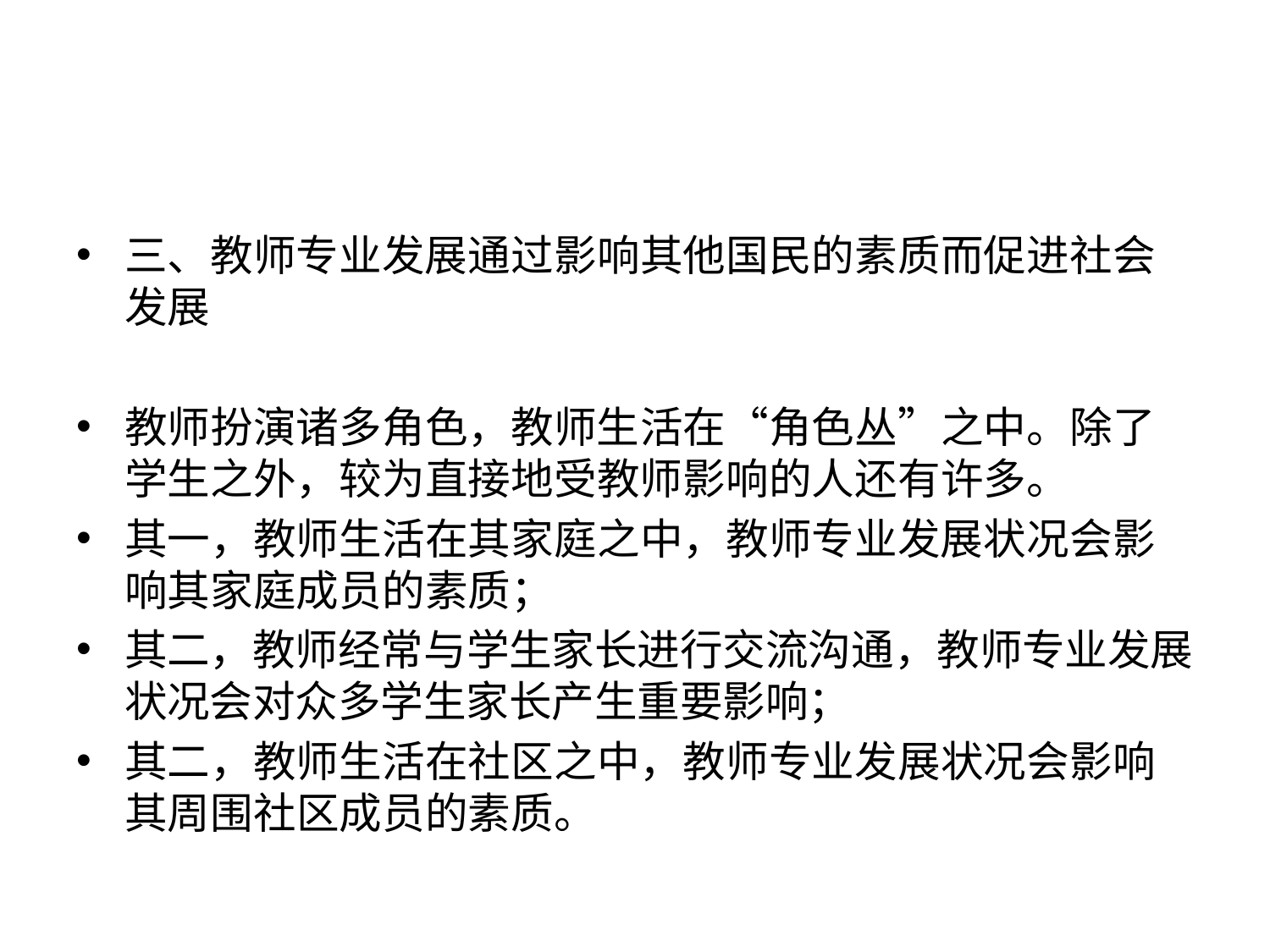

#
三、教师专业发展通过影响其他国民的素质而促进社会发展

教师扮演诸多角色，教师生活在“角色丛”之中。除了学生之外，较为直接地受教师影响的人还有许多。
其一，教师生活在其家庭之中，教师专业发展状况会影响其家庭成员的素质；
其二，教师经常与学生家长进行交流沟通，教师专业发展状况会对众多学生家长产生重要影响；
其二，教师生活在社区之中，教师专业发展状况会影响其周围社区成员的素质。